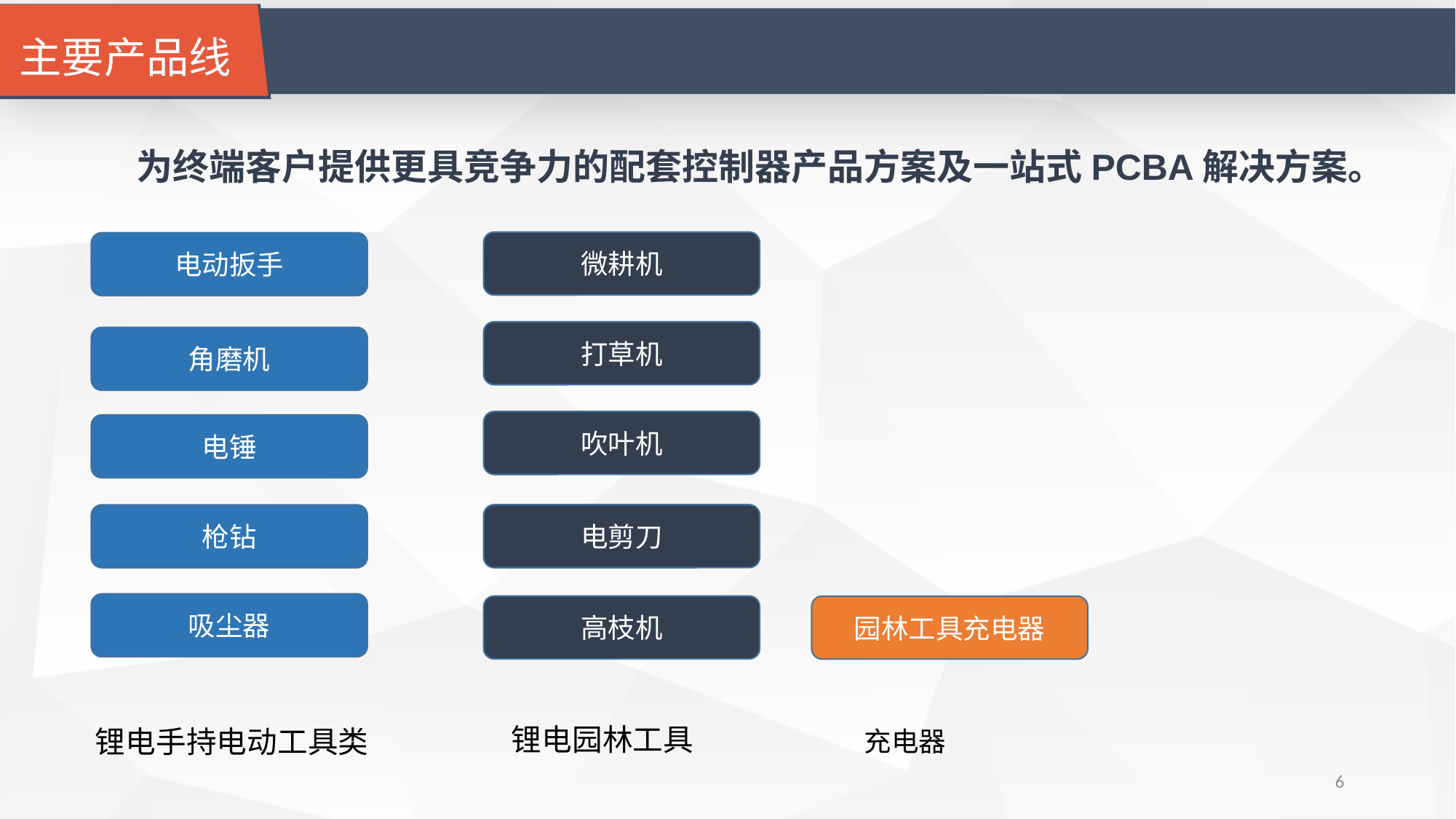

主要产品线
为终端客户提供更具竞争力的配套控制器产品方案及一站式PCBA解决方案。
微耕机

电动扳手

打草机
角磨机
吹叶机
电锤
电剪刀
枪钻
吸尘器
高枝机
园林工具充电器
锂电园林工具
锂电手持电动工具类
充电器
6